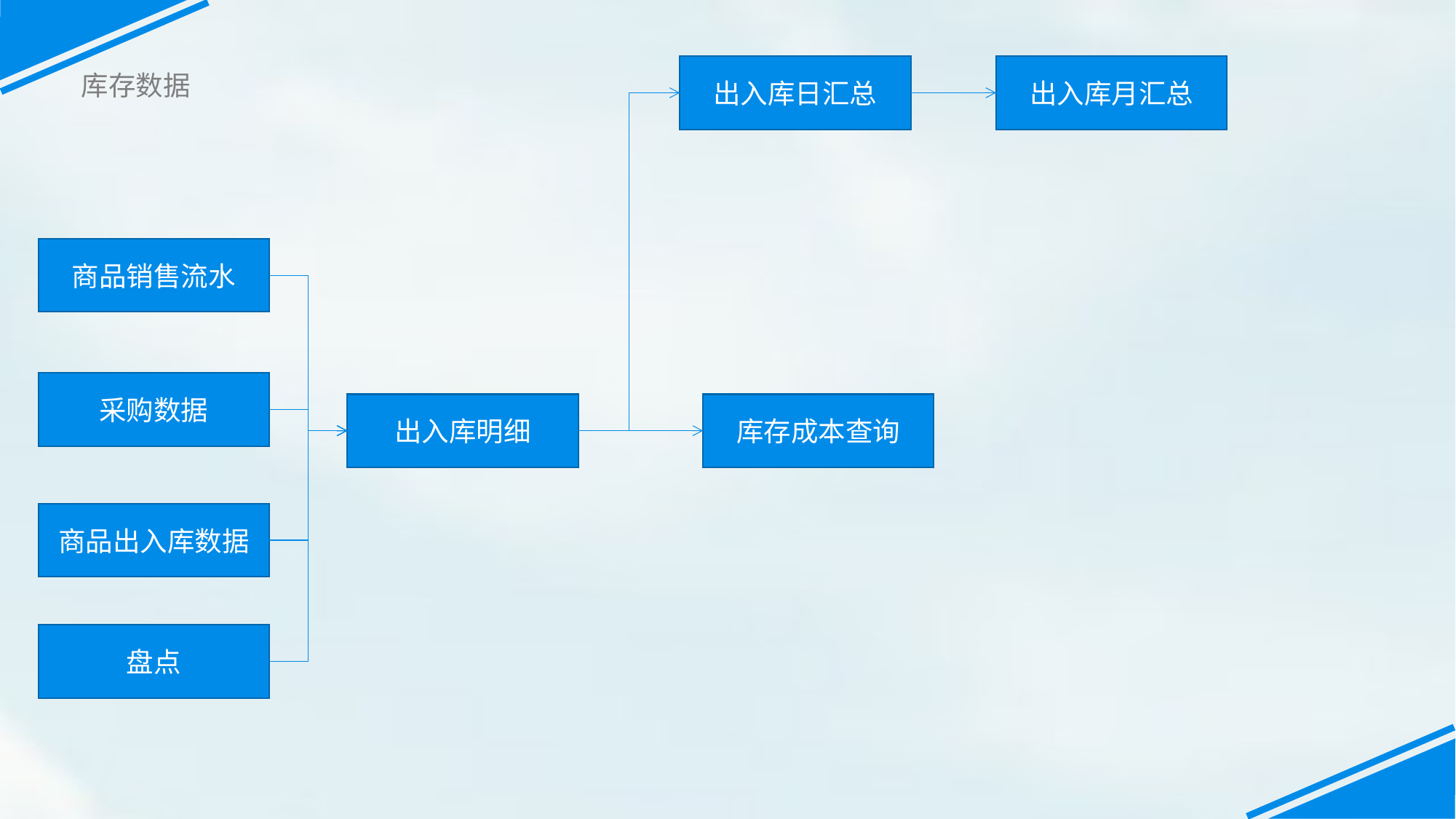

出入库日汇总
出入库月汇总
库存数据
商品销售流水
采购数据
出入库明细
库存成本查询
商品出入库数据
盘点